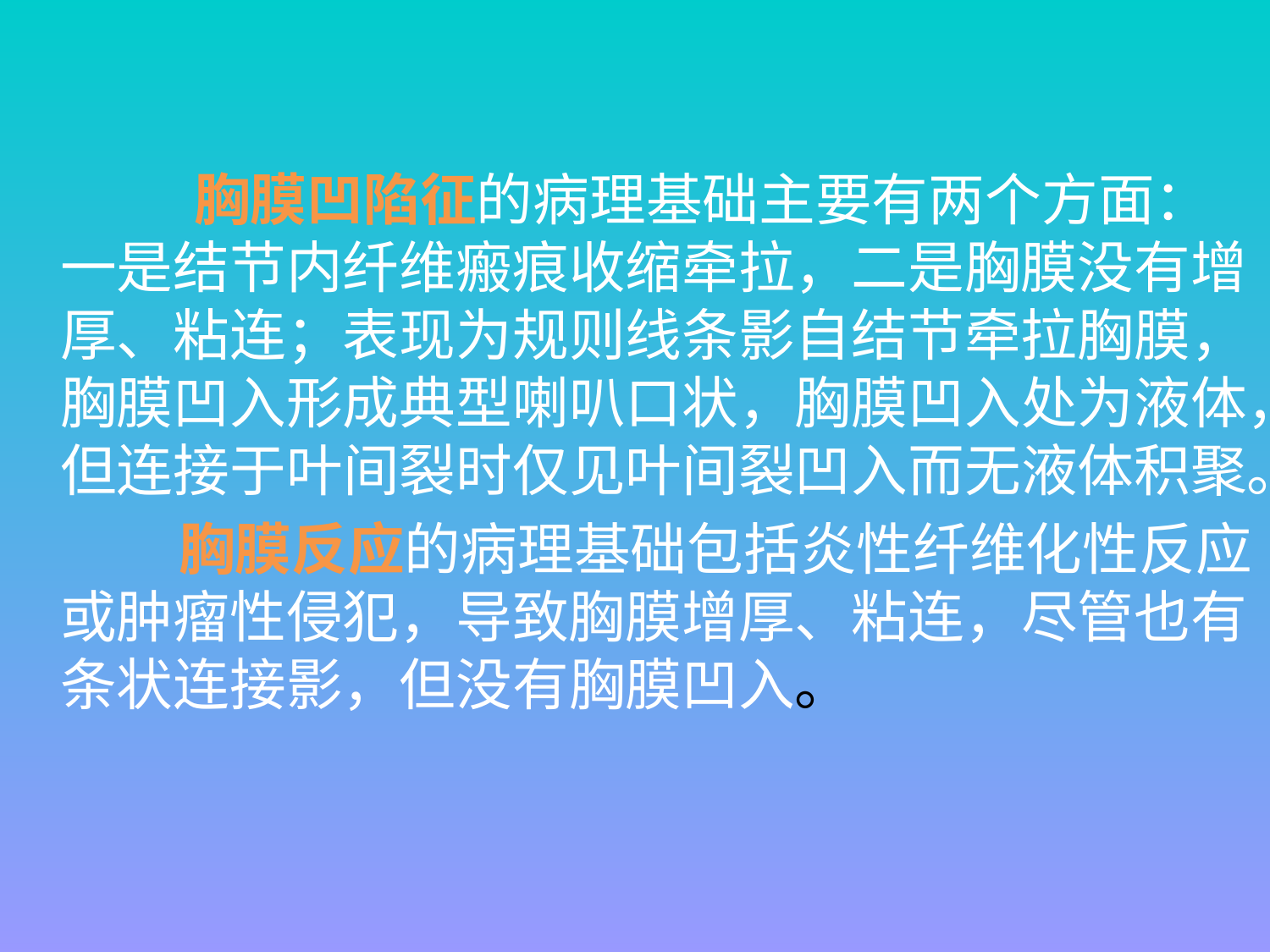

胸膜凹陷征的病理基础主要有两个方面：一是结节内纤维瘢痕收缩牵拉，二是胸膜没有增厚、粘连；表现为规则线条影自结节牵拉胸膜，胸膜凹入形成典型喇叭口状，胸膜凹入处为液体，但连接于叶间裂时仅见叶间裂凹入而无液体积聚。
            胸膜反应的病理基础包括炎性纤维化性反应或肿瘤性侵犯，导致胸膜增厚、粘连，尽管也有条状连接影，但没有胸膜凹入。